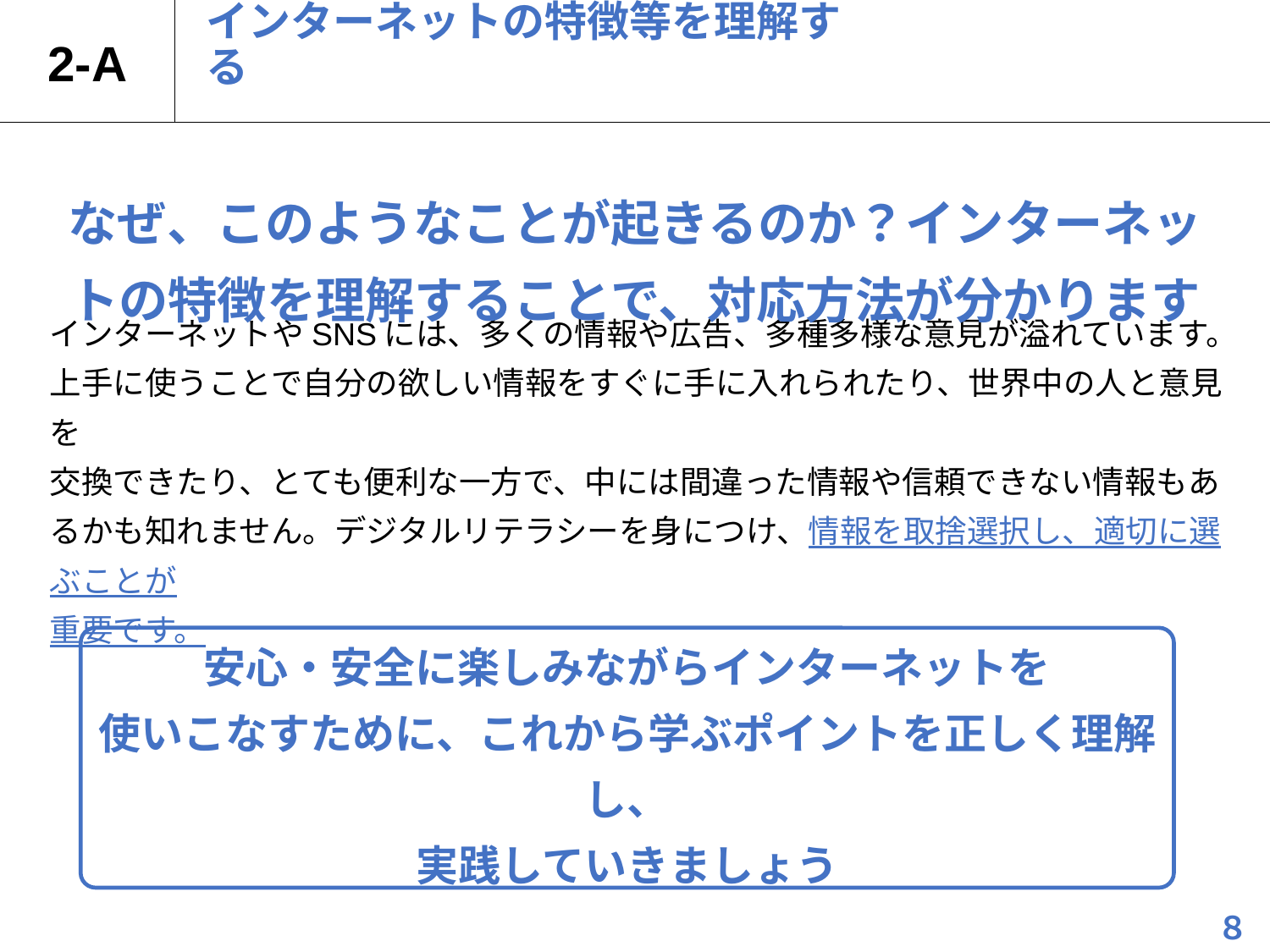

2-A
# インターネットの特徴等を理解する
なぜ、このようなことが起きるのか？インターネットの特徴を理解することで、対応方法が分かります
インターネットやSNSには、多くの情報や広告、多種多様な意見が溢れています。
上手に使うことで自分の欲しい情報をすぐに手に入れられたり、世界中の人と意見を
交換できたり、とても便利な一方で、中には間違った情報や信頼できない情報もあるかも知れません。デジタルリテラシーを身につけ、情報を取捨選択し、適切に選ぶことが
重要です。
安心・安全に楽しみながらインターネットを
使いこなすために、これから学ぶポイントを正しく理解し、
実践していきましょう
８